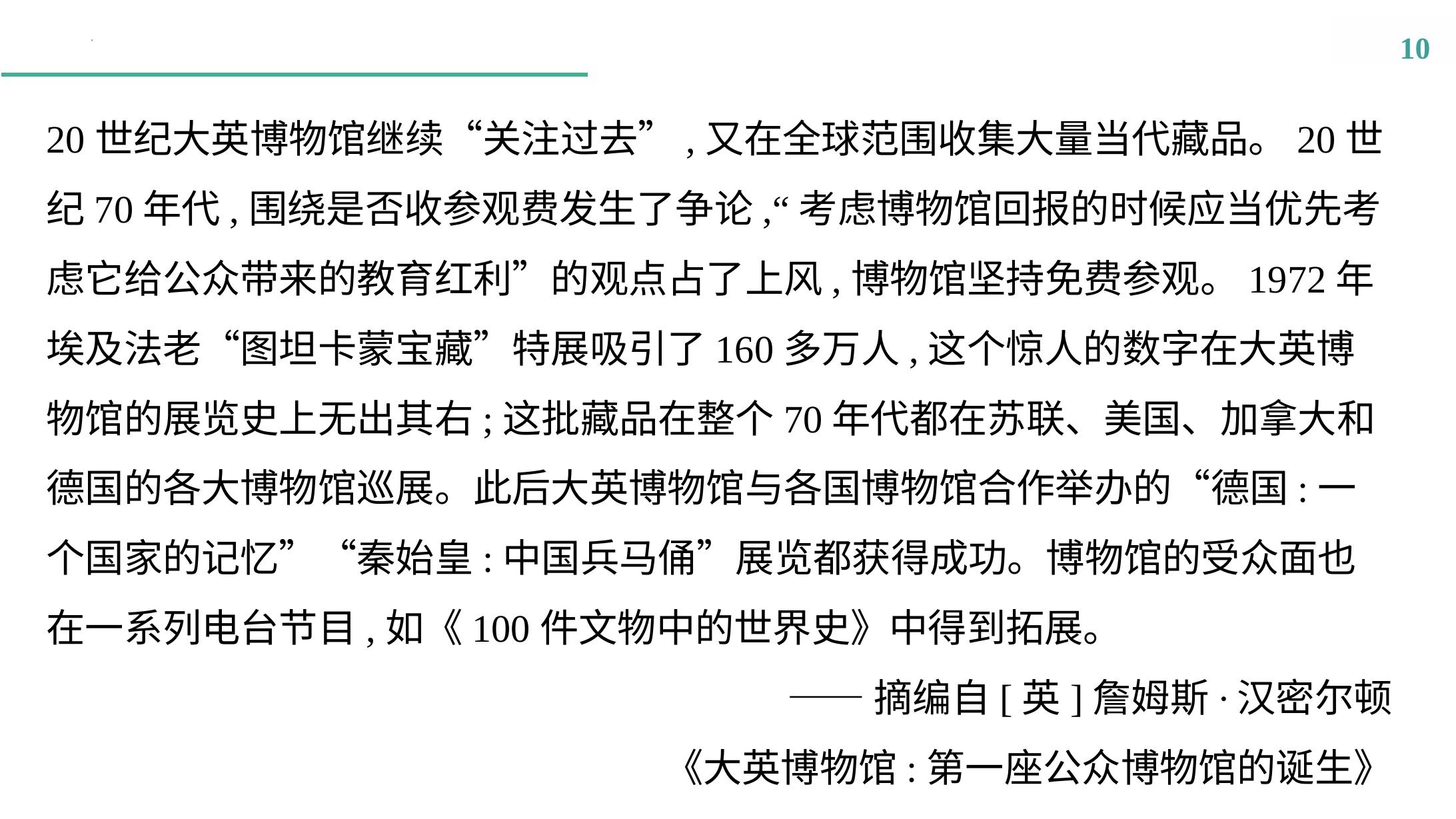

20世纪大英博物馆继续“关注过去”,又在全球范围收集大量当代藏品。20世纪70年代,围绕是否收参观费发生了争论,“考虑博物馆回报的时候应当优先考虑它给公众带来的教育红利”的观点占了上风,博物馆坚持免费参观。1972年埃及法老“图坦卡蒙宝藏”特展吸引了160多万人,这个惊人的数字在大英博物馆的展览史上无出其右;这批藏品在整个70年代都在苏联、美国、加拿大和德国的各大博物馆巡展。此后大英博物馆与各国博物馆合作举办的“德国:一个国家的记忆”“秦始皇:中国兵马俑”展览都获得成功。博物馆的受众面也在一系列电台节目,如《100件文物中的世界史》中得到拓展。
——摘编自[英]詹姆斯·汉密尔顿
《大英博物馆:第一座公众博物馆的诞生》